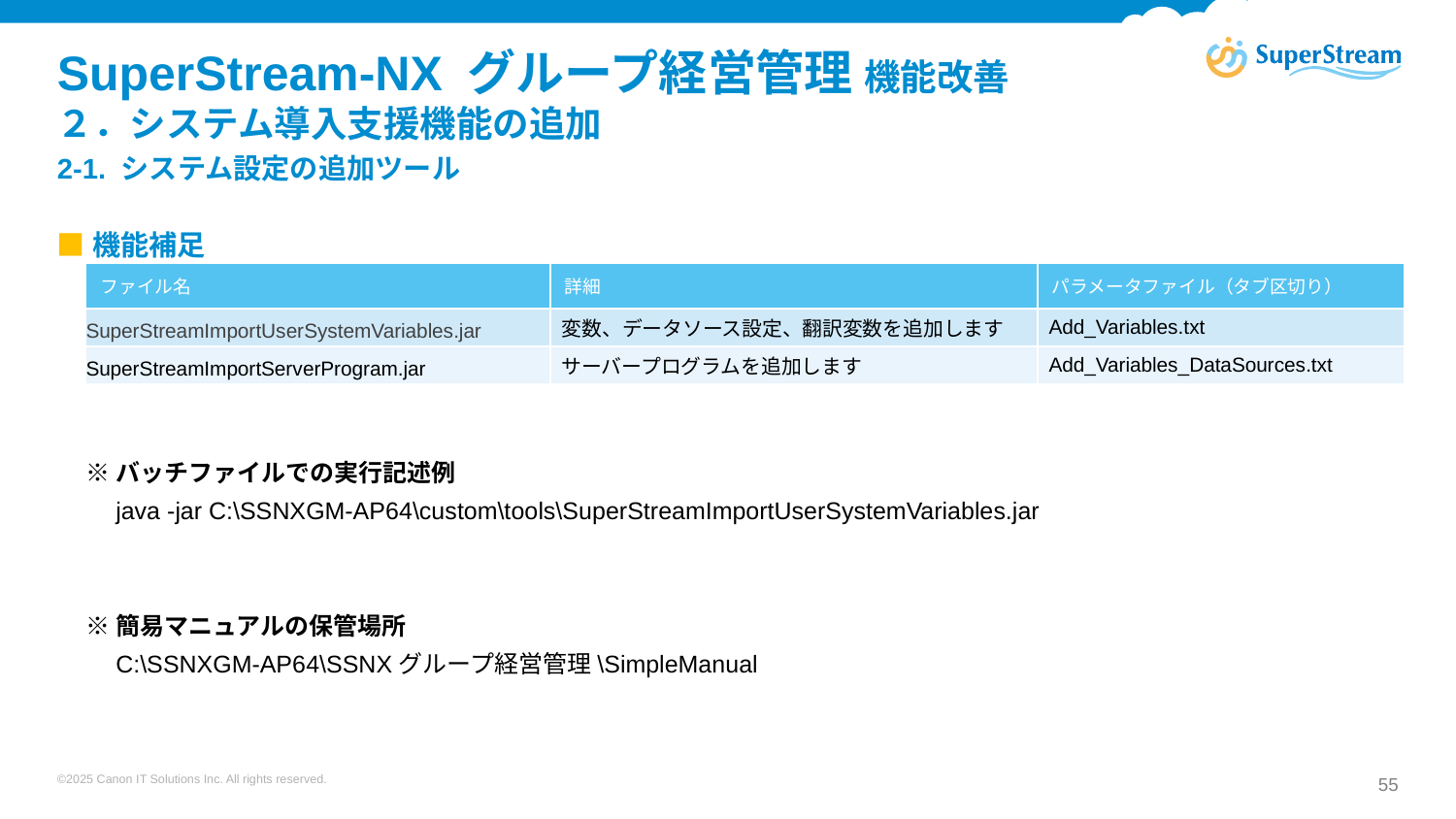

# SuperStream-NX グループ経営管理 機能改善 ２．システム導入支援機能の追加
2-1. システム設定の追加ツール

■機能補足

| ファイル名 | 詳細 | パラメータファイル（タブ区切り） |
| --- | --- | --- |
| SuperStreamImportUserSystemVariables.jar | 変数、データソース設定、翻訳変数を追加します | Add\_Variables.txt |
| SuperStreamImportServerProgram.jar | サーバープログラムを追加します | Add\_Variables\_DataSources.txt |

※バッチファイルでの実行記述例
　java -jar C:\SSNXGM-AP64\custom\tools\SuperStreamImportUserSystemVariables.jar

※簡易マニュアルの保管場所
　C:\SSNXGM-AP64\SSNXグループ経営管理\SimpleManual

©2025 Canon IT Solutions Inc. All rights reserved.
55